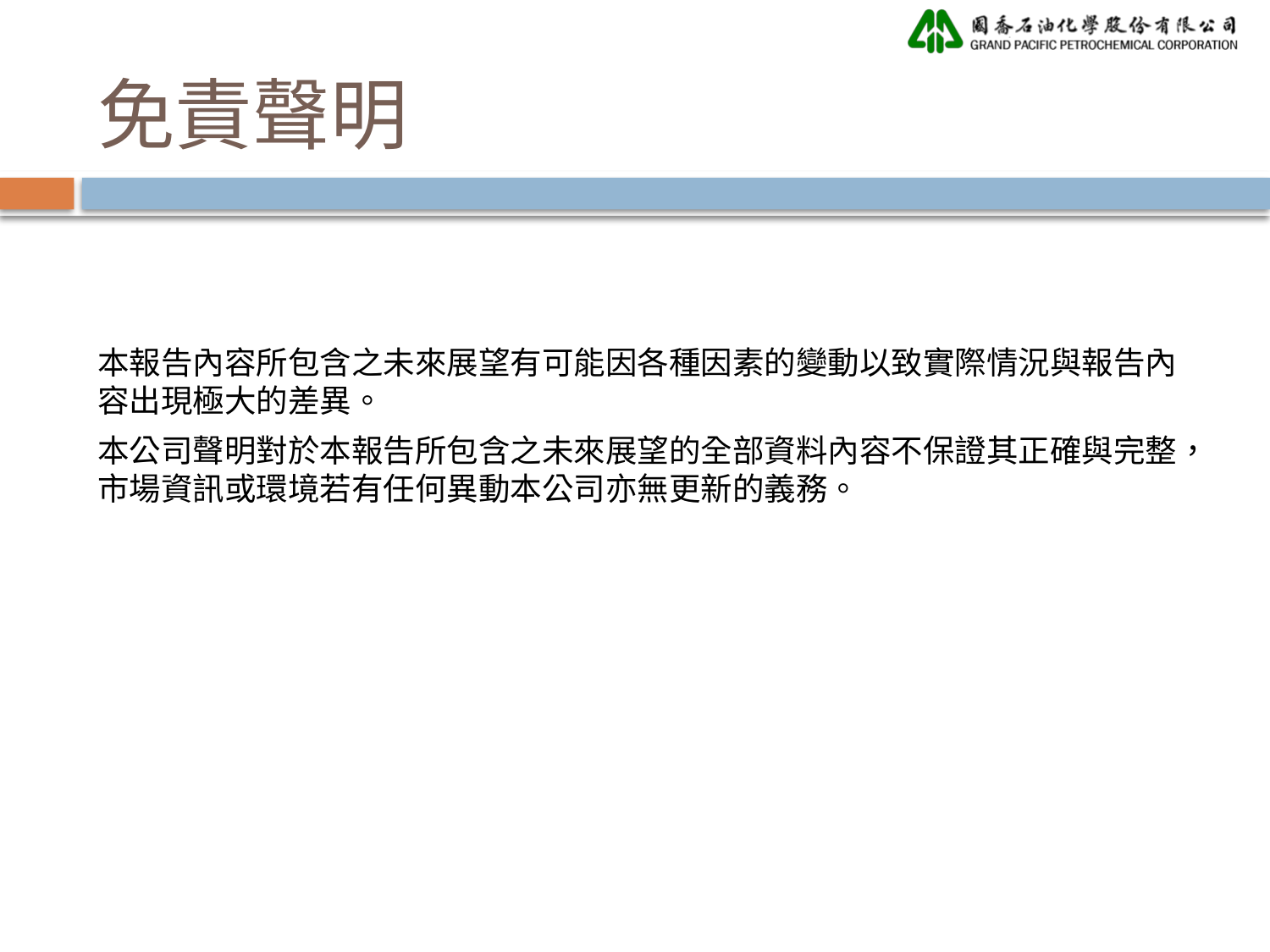

# 免責聲明
本報告內容所包含之未來展望有可能因各種因素的變動以致實際情況與報告內容出現極大的差異。
本公司聲明對於本報告所包含之未來展望的全部資料內容不保證其正確與完整，市場資訊或環境若有任何異動本公司亦無更新的義務。